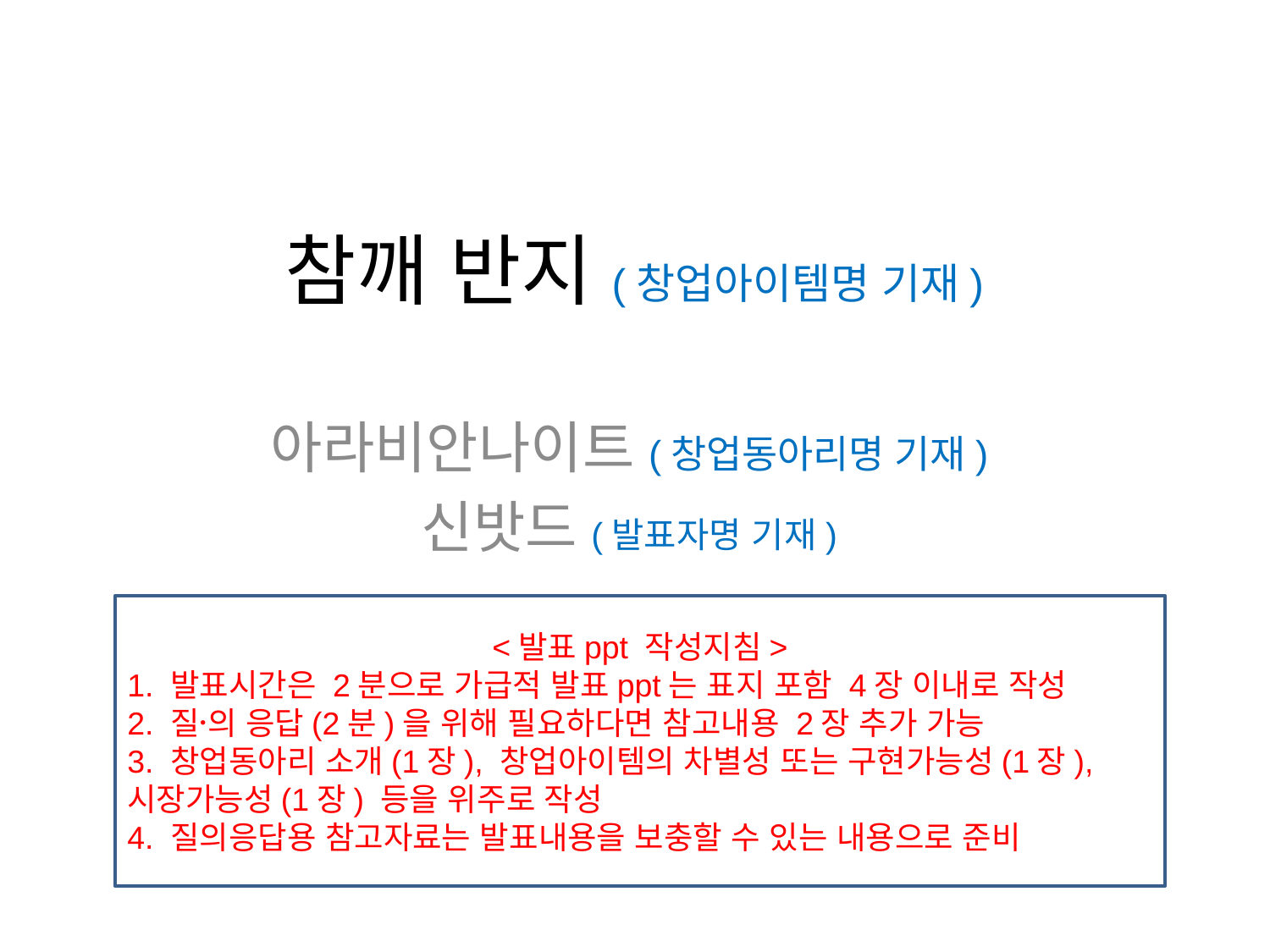

# 참깨 반지(창업아이템명 기재)
아라비안나이트(창업동아리명 기재)
신밧드(발표자명 기재)
<발표ppt 작성지침>
1. 발표시간은 2분으로 가급적 발표ppt는 표지 포함 4장 이내로 작성
2. 질의〮 응답(2분)을 위해 필요하다면 참고내용 2장 추가 가능
3. 창업동아리 소개(1장), 창업아이템의 차별성 또는 구현가능성(1장), 시장가능성(1장) 등을 위주로 작성
4. 질의응답용 참고자료는 발표내용을 보충할 수 있는 내용으로 준비